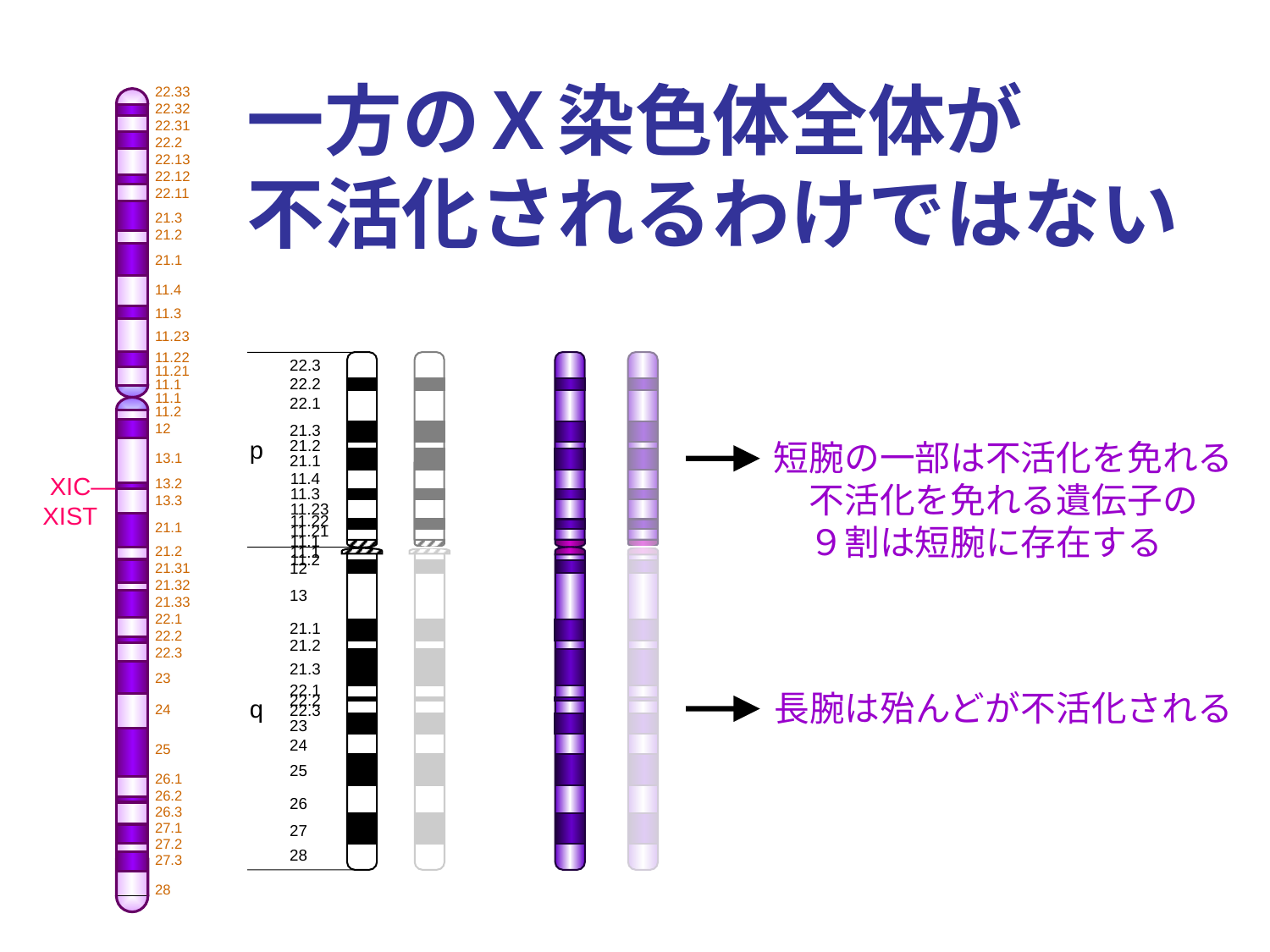

一方のＸ染色体全体が
　　不活化されるわけではない
22.33
22.32
22.31
22.2
22.13
22.12
22.11

21.3
21.2

21.1

11.4

11.3

11.23

11.22
11.21
11.1
11.1
11.2
12

13.1

13.2
13.3

21.1

21.2
21.31
21.32
21.33
22.1
22.2
22.3

23

24

25

26.1
26.2
26.3
27.1
27.2
27.3

28

22.3

22.2
22.1
21.3
p
21.2
短腕の一部は不活化を免れる
　不活化を免れる遺伝子の
　９割は短腕に存在する
21.1

11.4
 XIC―
XIST
11.3
11.23
11.22
11.21
11.1
11.1
11.2

12
13
21.1
21.2
21.3
22.1
長腕は殆んどが不活化される
22.2
q
22.3

23
24
25
26
27
28